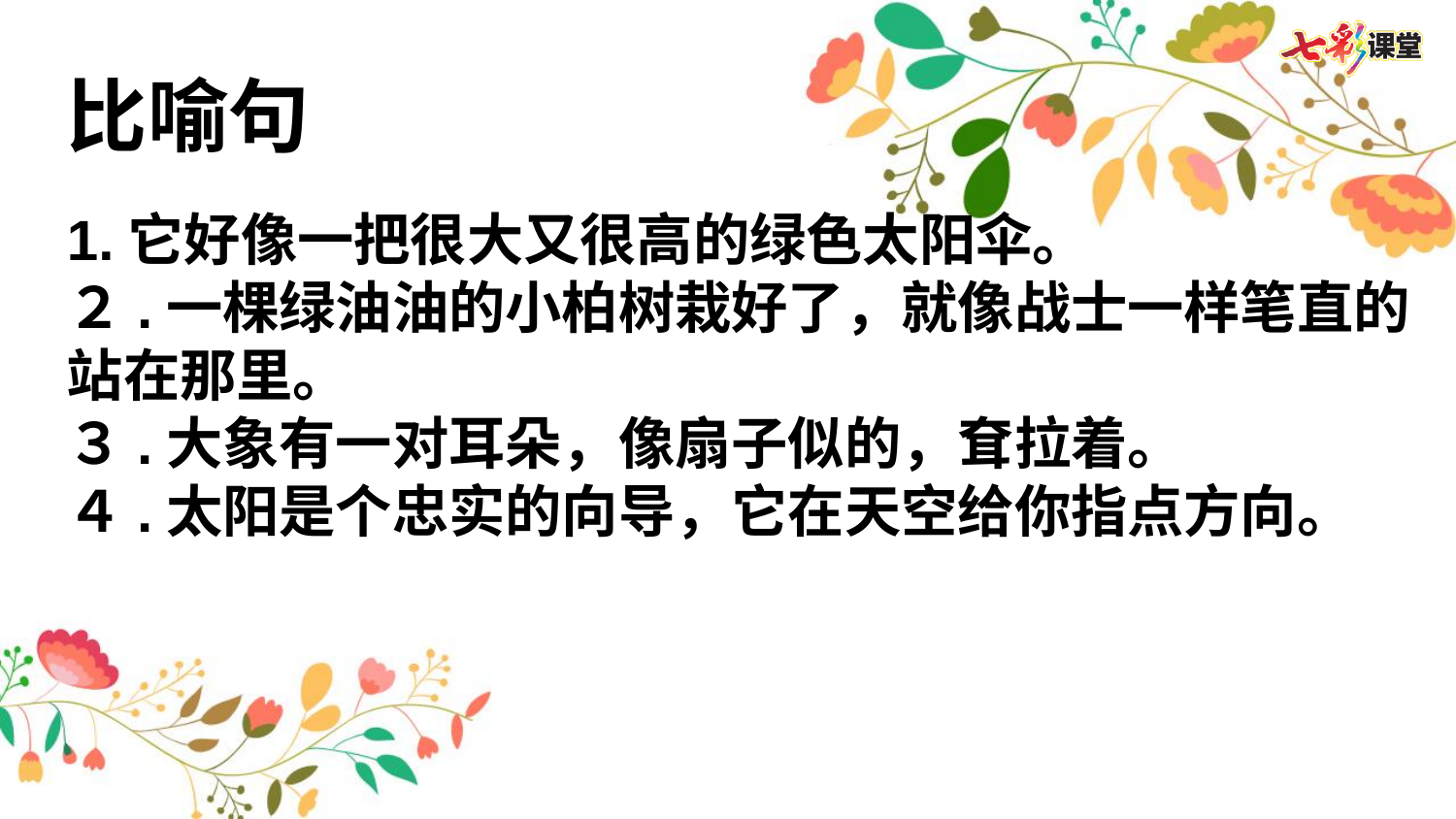

比喻句
1.它好像一把很大又很高的绿色太阳伞。
２.一棵绿油油的小柏树栽好了，就像战士一样笔直的站在那里。
３.大象有一对耳朵，像扇子似的，耷拉着。
４.太阳是个忠实的向导，它在天空给你指点方向。